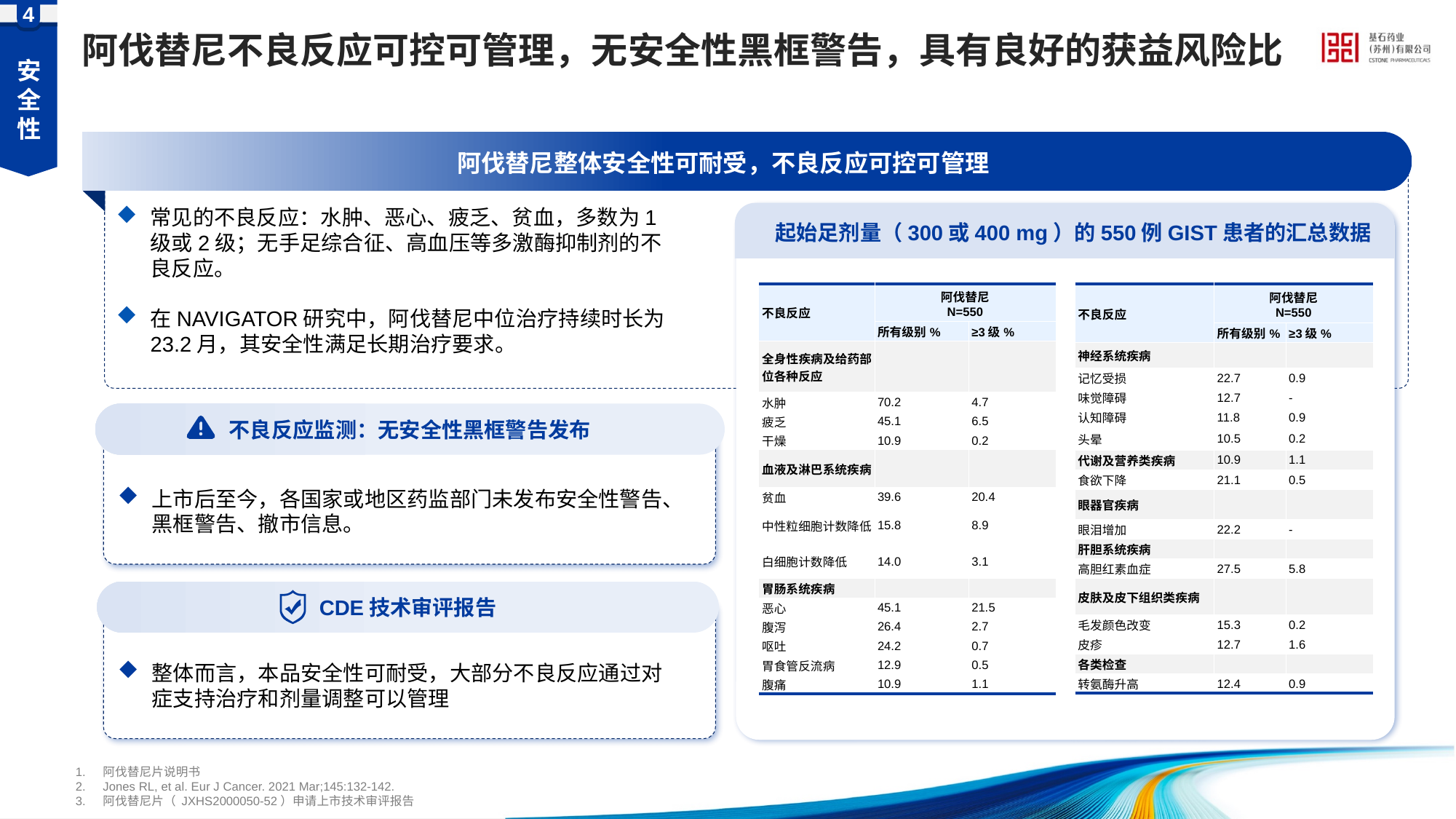

4

安全性

阿伐替尼不良反应可控可管理，无安全性黑框警告，具有良好的获益风险比

阿伐替尼整体安全性可耐受，不良反应可控可管理

常见的不良反应：水肿、恶心、疲乏、贫血，多数为1级或2级；无手足综合征、高血压等多激酶抑制剂的不良反应。

起始足剂量（300或400 mg）的550例GIST患者的汇总数据
| 不良反应 | 阿伐替尼 N=550 |  |
| --- | --- | --- |
|  | 所有级别% | ≥3级% |
| 神经系统疾病 |  |  |
| 记忆受损 | 22.7 | 0.9 |
| 味觉障碍 | 12.7 | - |
| 认知障碍 | 11.8 | 0.9 |
| 头晕 | 10.5 | 0.2 |
| 代谢及营养类疾病 | 10.9 | 1.1 |
| 食欲下降 | 21.1 | 0.5 |
| 眼器官疾病 |  |  |
| 眼泪增加 | 22.2 | - |
| 肝胆系统疾病 |  |  |
| 高胆红素血症 | 27.5 | 5.8 |
| 皮肤及皮下组织类疾病 |  |  |
| 毛发颜色改变 | 15.3 | 0.2 |
| 皮疹 | 12.7 | 1.6 |
| 各类检查 |  |  |
| 转氨酶升高 | 12.4 | 0.9 |
| 不良反应 | 阿伐替尼 N=550 |  |
| --- | --- | --- |
|  | 所有级别% | ≥3级% |
| 全身性疾病及给药部位各种反应 |  |  |
| 水肿 | 70.2 | 4.7 |
| 疲乏 | 45.1 | 6.5 |
| 干燥 | 10.9 | 0.2 |
| 血液及淋巴系统疾病 |  |  |
| 贫血 | 39.6 | 20.4 |
| 中性粒细胞计数降低 | 15.8 | 8.9 |
| 白细胞计数降低 | 14.0 | 3.1 |
| 胃肠系统疾病 |  |  |
| 恶心 | 45.1 | 21.5 |
| 腹泻 | 26.4 | 2.7 |
| 呕吐 | 24.2 | 0.7 |
| 胃食管反流病 | 12.9 | 0.5 |
| 腹痛 | 10.9 | 1.1 |
在NAVIGATOR研究中，阿伐替尼中位治疗持续时长为23.2月，其安全性满足长期治疗要求。
不良反应监测：无安全性黑框警告发布

上市后至今，各国家或地区药监部门未发布安全性警告、黑框警告、撤市信息。
CDE技术审评报告

整体而言，本品安全性可耐受，大部分不良反应通过对症支持治疗和剂量调整可以管理
阿伐替尼片说明书
Jones RL, et al. Eur J Cancer. 2021 Mar;145:132-142.
阿伐替尼片（ JXHS2000050-52）申请上市技术审评报告